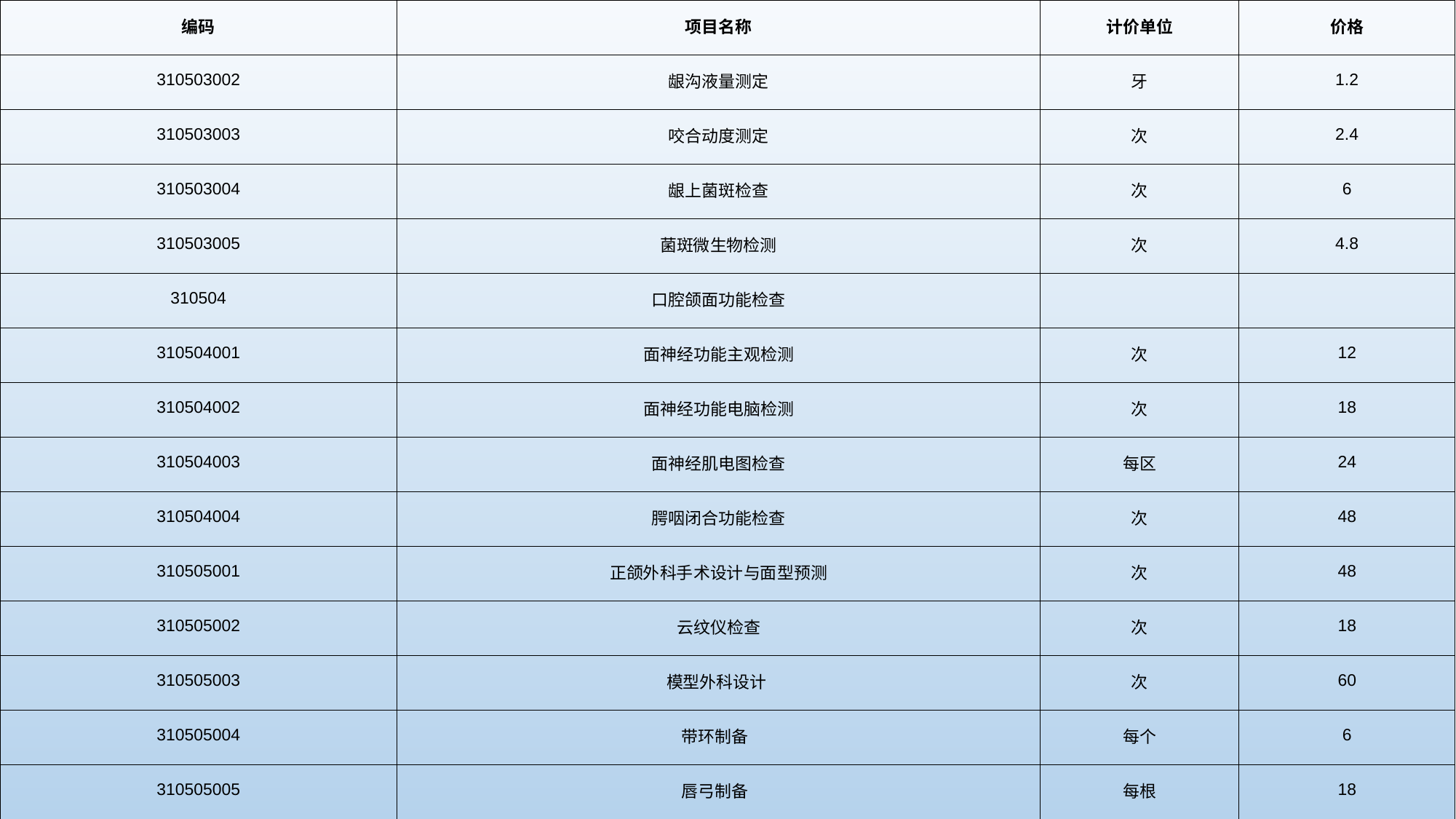

| 编码 | 项目名称 | 计价单位 | 价格 |
| --- | --- | --- | --- |
| 310503002 | 龈沟液量测定 | 牙 | 1.2 |
| 310503003 | 咬合动度测定 | 次 | 2.4 |
| 310503004 | 龈上菌斑检查 | 次 | 6 |
| 310503005 | 菌斑微生物检测 | 次 | 4.8 |
| 310504 | 口腔颌面功能检查 |  |  |
| 310504001 | 面神经功能主观检测 | 次 | 12 |
| 310504002 | 面神经功能电脑检测 | 次 | 18 |
| 310504003 | 面神经肌电图检查 | 每区 | 24 |
| 310504004 | 腭咽闭合功能检查 | 次 | 48 |
| 310505001 | 正颌外科手术设计与面型预测 | 次 | 48 |
| 310505002 | 云纹仪检查 | 次 | 18 |
| 310505003 | 模型外科设计 | 次 | 60 |
| 310505004 | 带环制备 | 每个 | 6 |
| 310505005 | 唇弓制备 | 每根 | 18 |